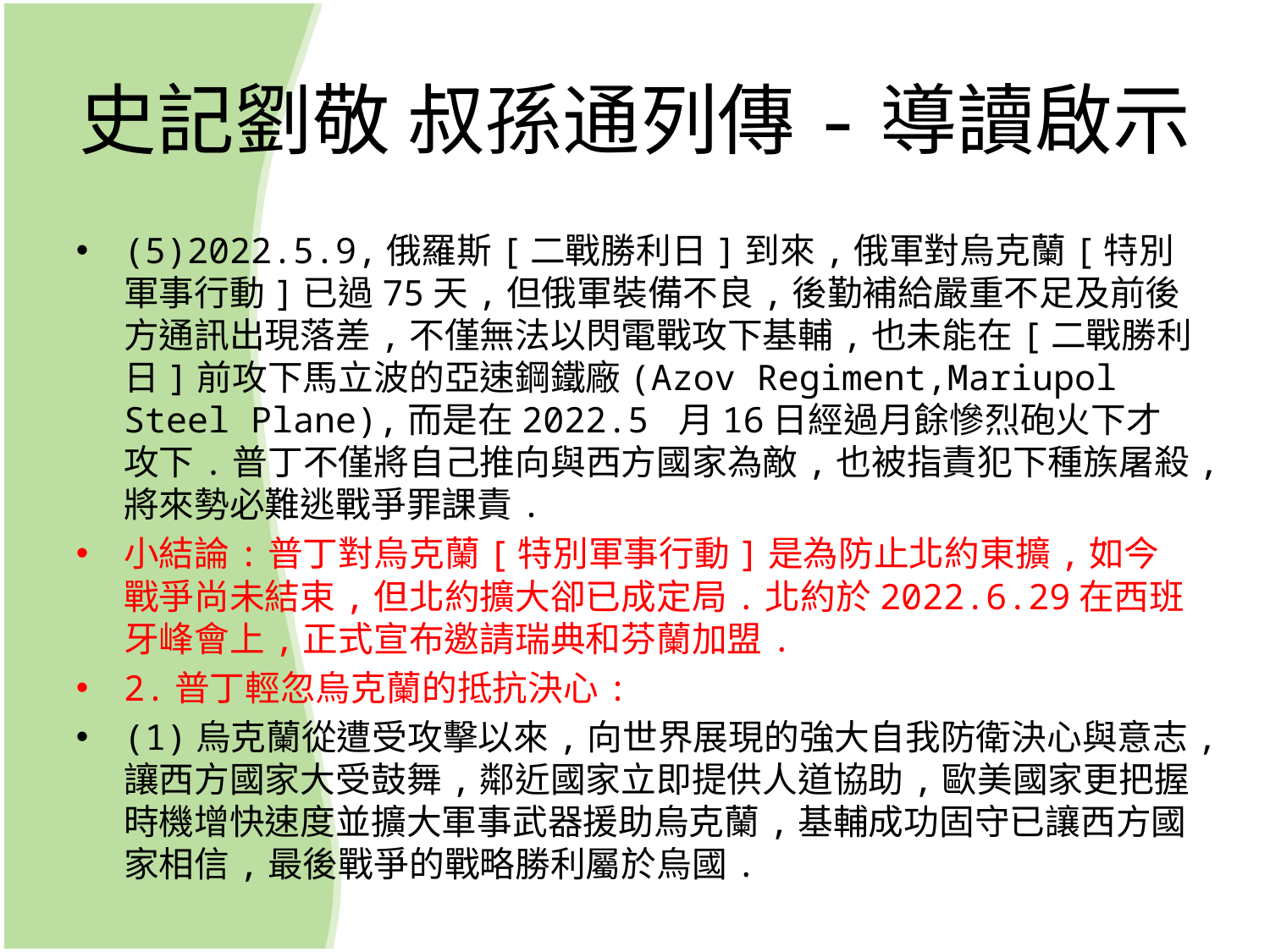

# 史記劉敬 叔孫通列傳-導讀啟示
(5)2022.5.9,俄羅斯[二戰勝利日]到來,俄軍對烏克蘭[特別軍事行動]已過75天,但俄軍裝備不良,後勤補給嚴重不足及前後方通訊出現落差,不僅無法以閃電戰攻下基輔,也未能在[二戰勝利日]前攻下馬立波的亞速鋼鐵廠(Azov Regiment,Mariupol Steel Plane),而是在2022.5 月16日經過月餘慘烈砲火下才攻下.普丁不僅將自己推向與西方國家為敵,也被指責犯下種族屠殺,將來勢必難逃戰爭罪課責.
小結論:普丁對烏克蘭[特別軍事行動]是為防止北約東擴,如今戰爭尚未結束,但北約擴大卻已成定局.北約於2022.6.29在西班牙峰會上,正式宣布邀請瑞典和芬蘭加盟.
2.普丁輕忽烏克蘭的抵抗決心:
(1)烏克蘭從遭受攻擊以來,向世界展現的強大自我防衛決心與意志,讓西方國家大受鼓舞,鄰近國家立即提供人道協助,歐美國家更把握時機增快速度並擴大軍事武器援助烏克蘭,基輔成功固守已讓西方國家相信,最後戰爭的戰略勝利屬於烏國.